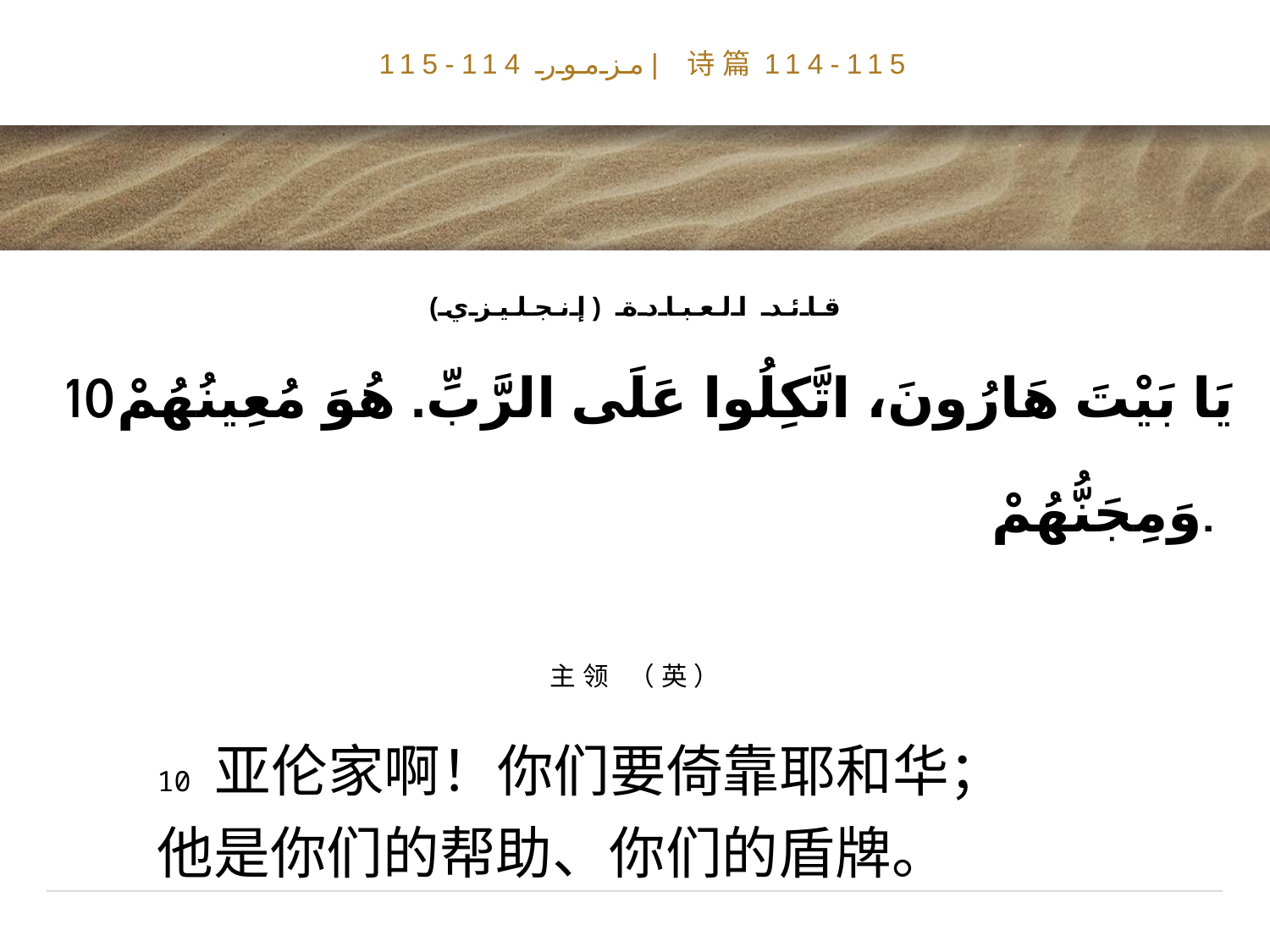

# مزمور 114-115| 诗篇114-115
قائد العبادة (إنجليزي)
 10يَا بَيْتَ هَارُونَ، اتَّكِلُوا عَلَى الرَّبِّ. هُوَ مُعِينُهُمْ وَمِجَنُّهُمْ.
主领 （英）
10 亚伦家啊！你们要倚靠耶和华；
他是你们的帮助、你们的盾牌。